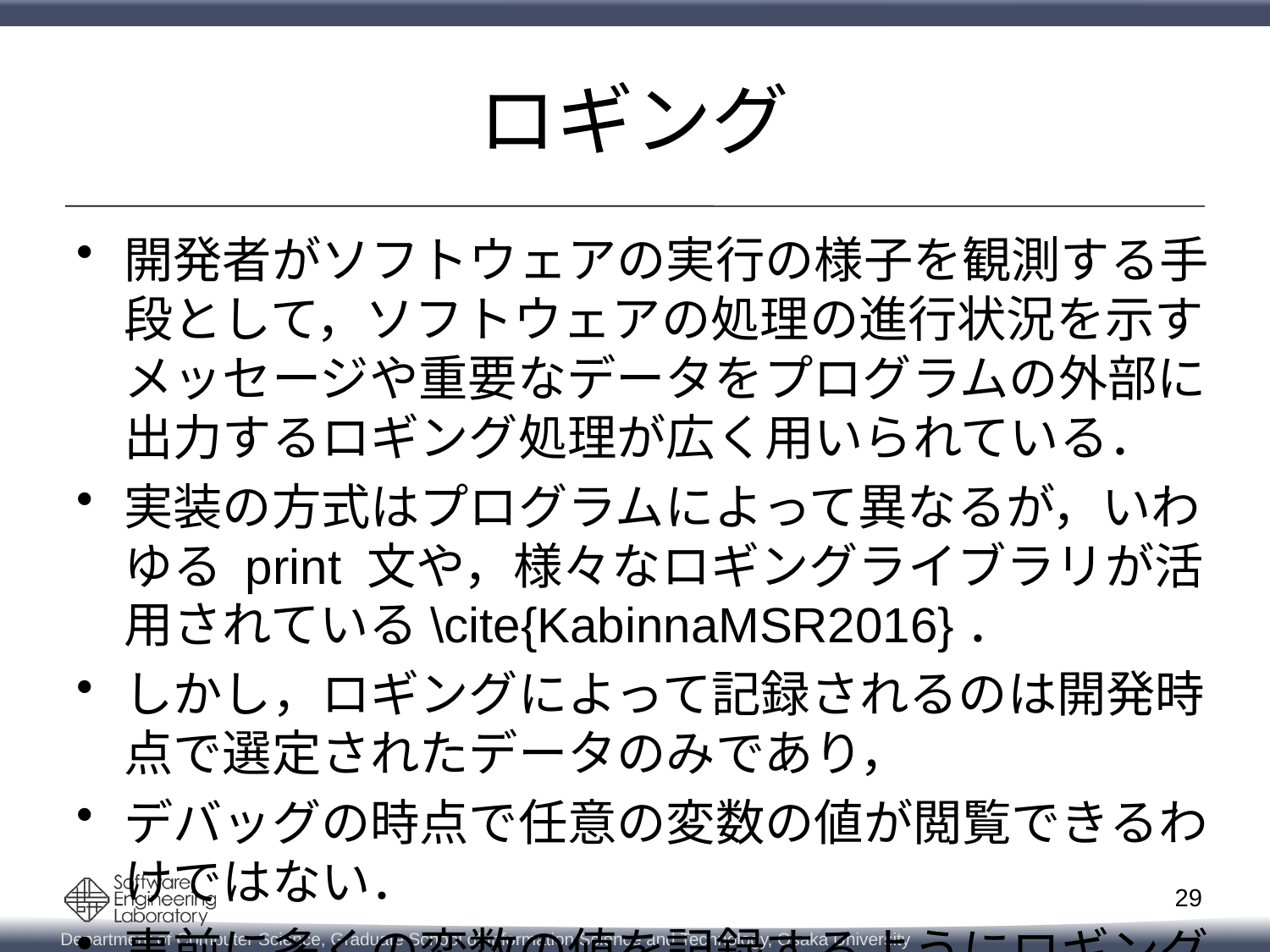

# ロギング
開発者がソフトウェアの実行の様子を観測する手段として，ソフトウェアの処理の進行状況を示すメッセージや重要なデータをプログラムの外部に出力するロギング処理が広く用いられている．
実装の方式はプログラムによって異なるが，いわゆる print 文や，様々なロギングライブラリが活用されている\cite{KabinnaMSR2016}．
しかし，ロギングによって記録されるのは開発時点で選定されたデータのみであり，
デバッグの時点で任意の変数の値が閲覧できるわけではない．
事前に多くの変数の値を記録するようにロギングを設計することも可能であるが，
記録するデータ量が増加すると記憶媒体の管理などの運用面まで気を配る必要がある\cite{Hilton}．A

29